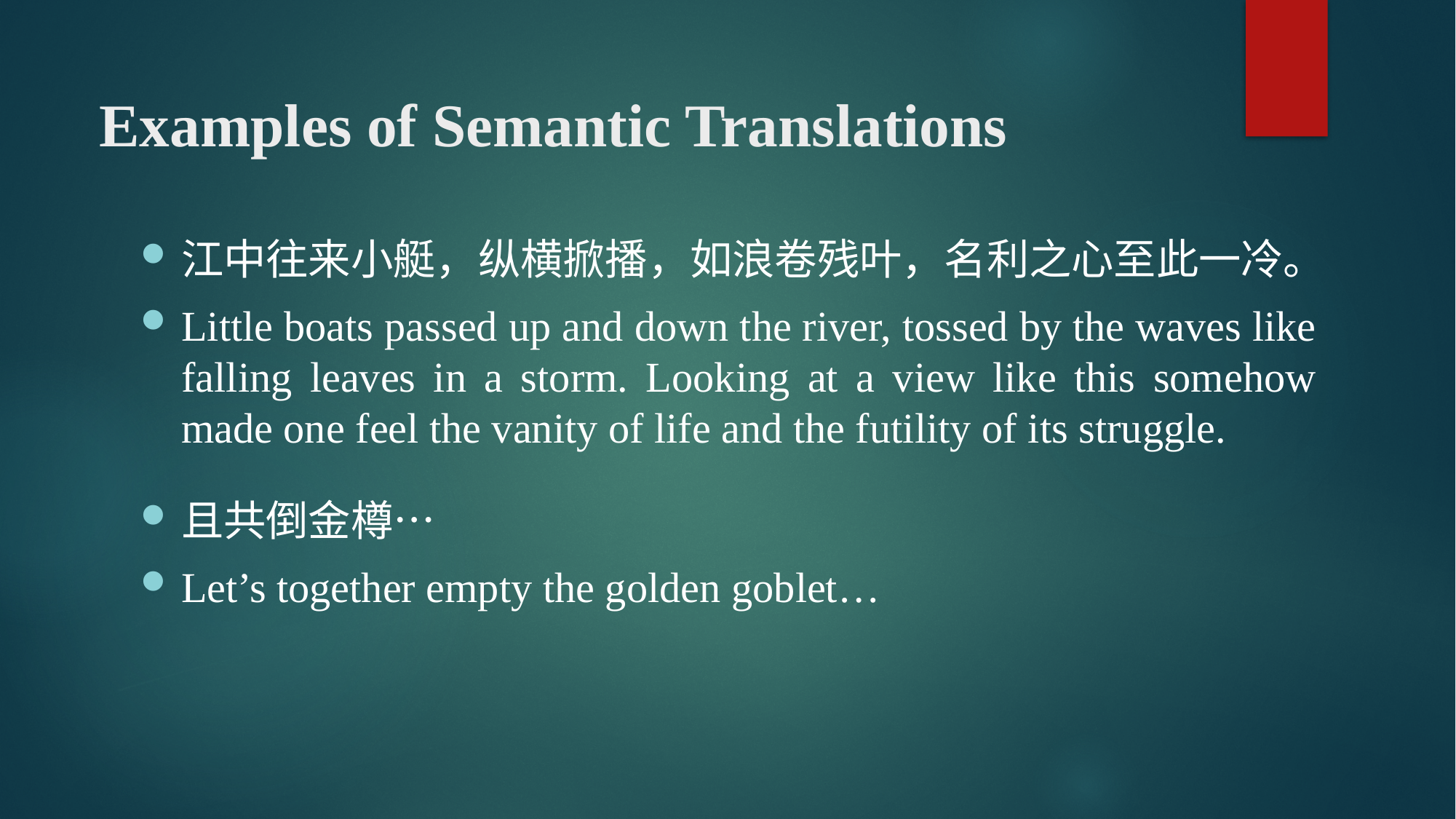

# Examples of Semantic Translations
江中往来小艇，纵横掀播，如浪卷残叶，名利之心至此一冷。
Little boats passed up and down the river, tossed by the waves like falling leaves in a storm. Looking at a view like this somehow made one feel the vanity of life and the futility of its struggle.
且共倒金樽…
Let’s together empty the golden goblet…